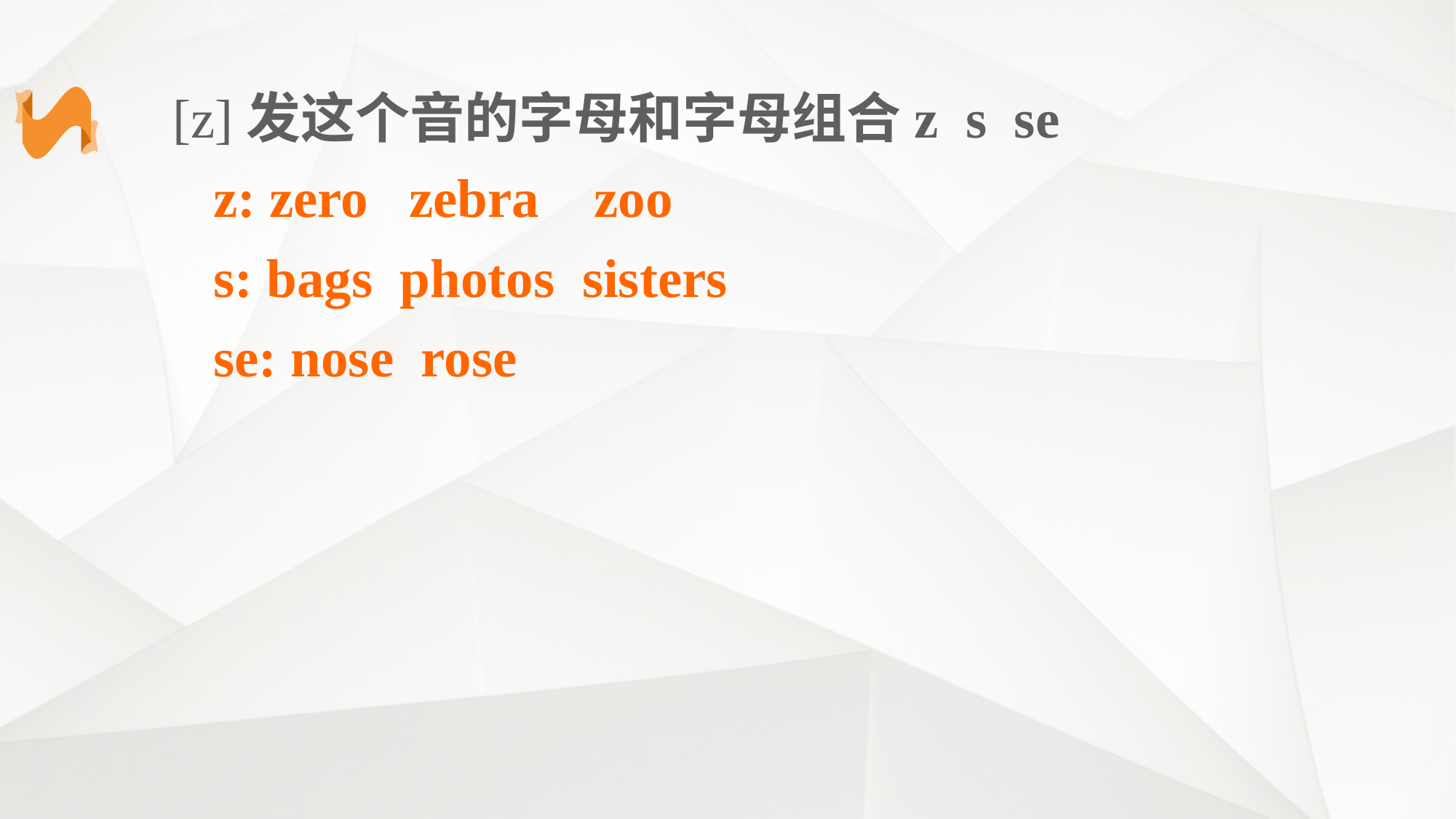

[z]发这个音的字母和字母组合z  s  se
   z: zero   zebra    zoo
   s: bags  photos  sisters
   se: nose  rose